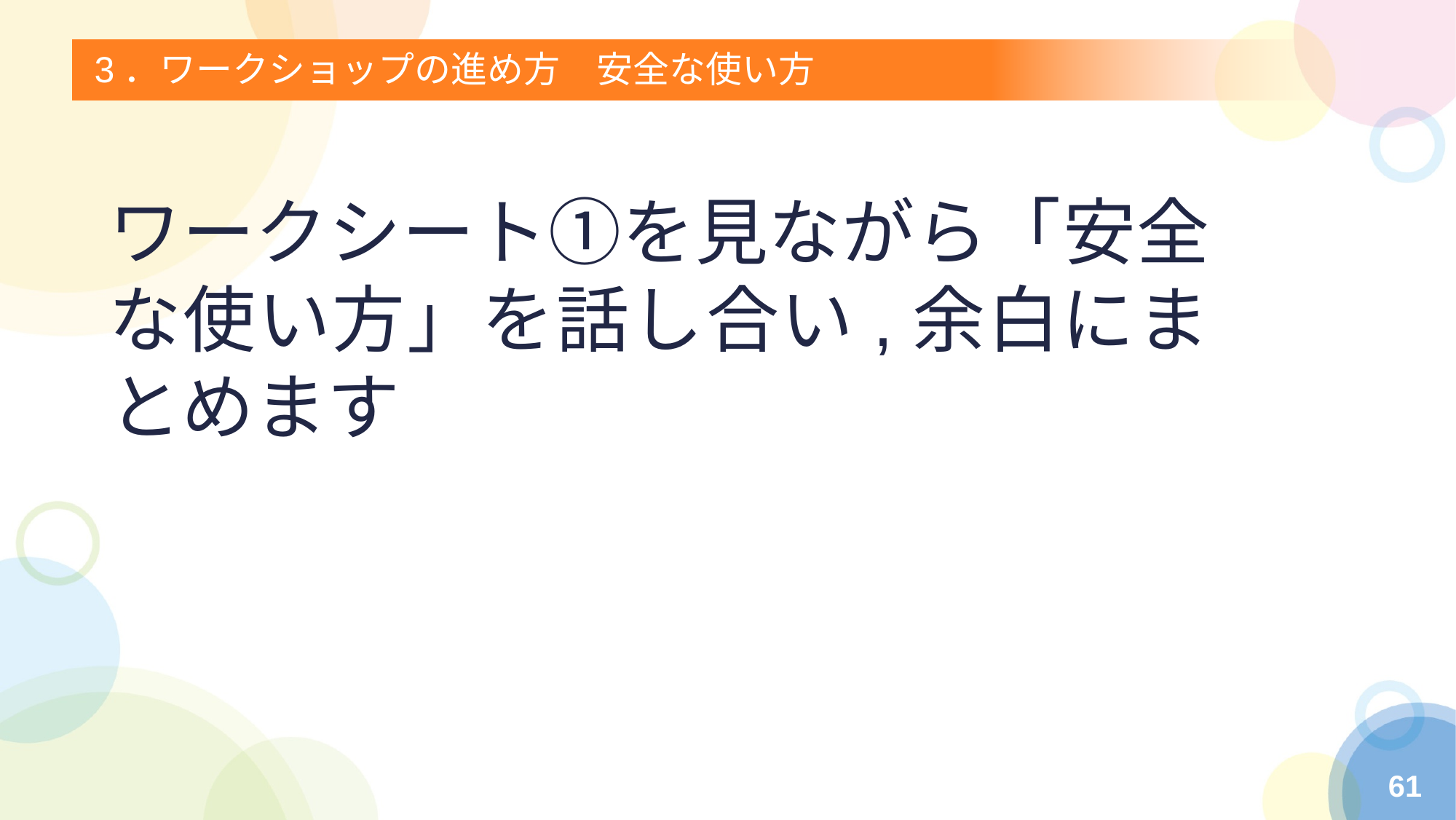

# 3．ワークショップの進め方　安全な使い方
ワークシート①を見ながら「安全な使い方」を話し合い,余白にまとめます
61